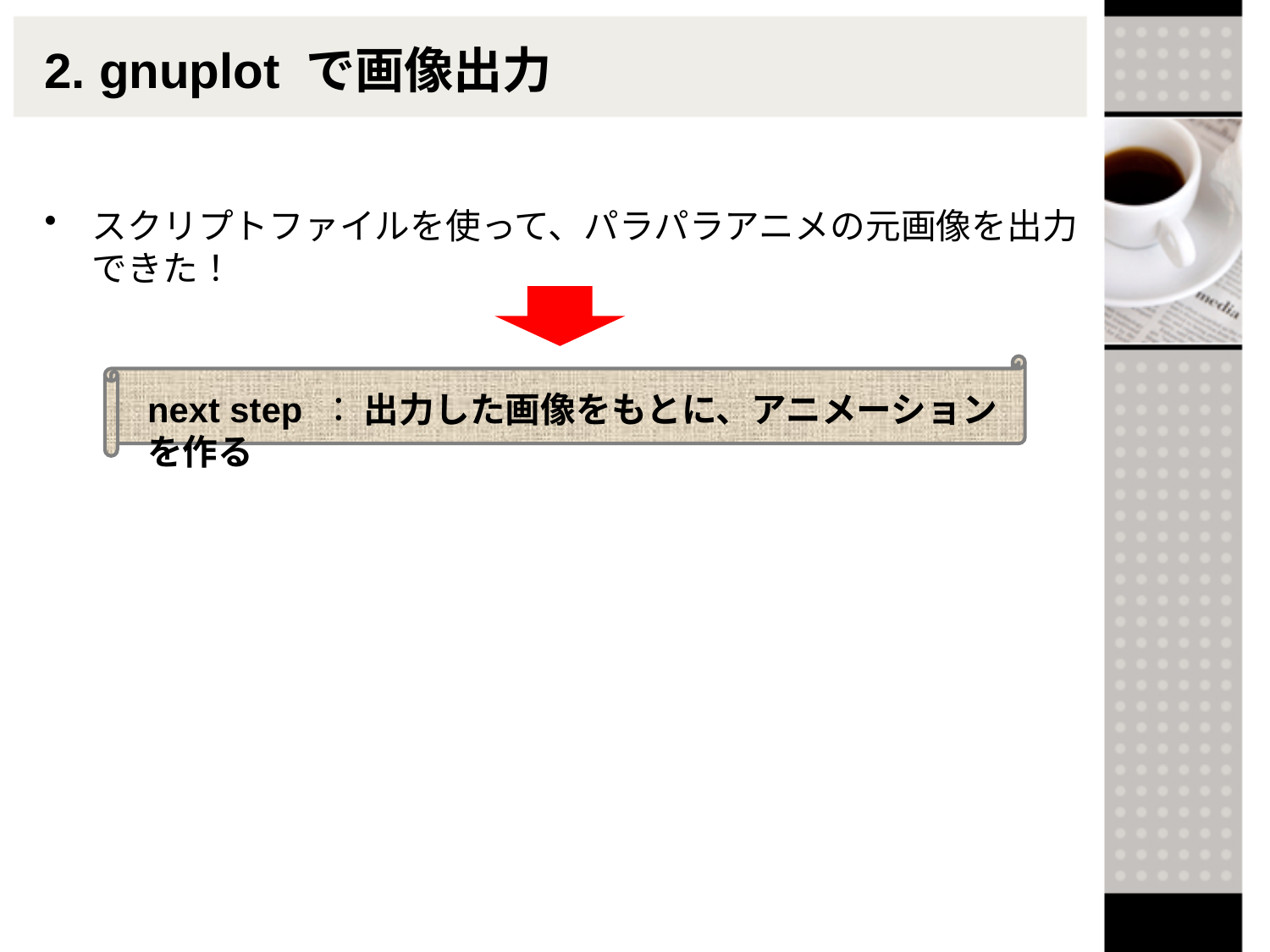

# 2. gnuplot で画像出力
スクリプトファイルを使って、パラパラアニメの元画像を出力できた！

next step ： 出力した画像をもとに、アニメーションを作る